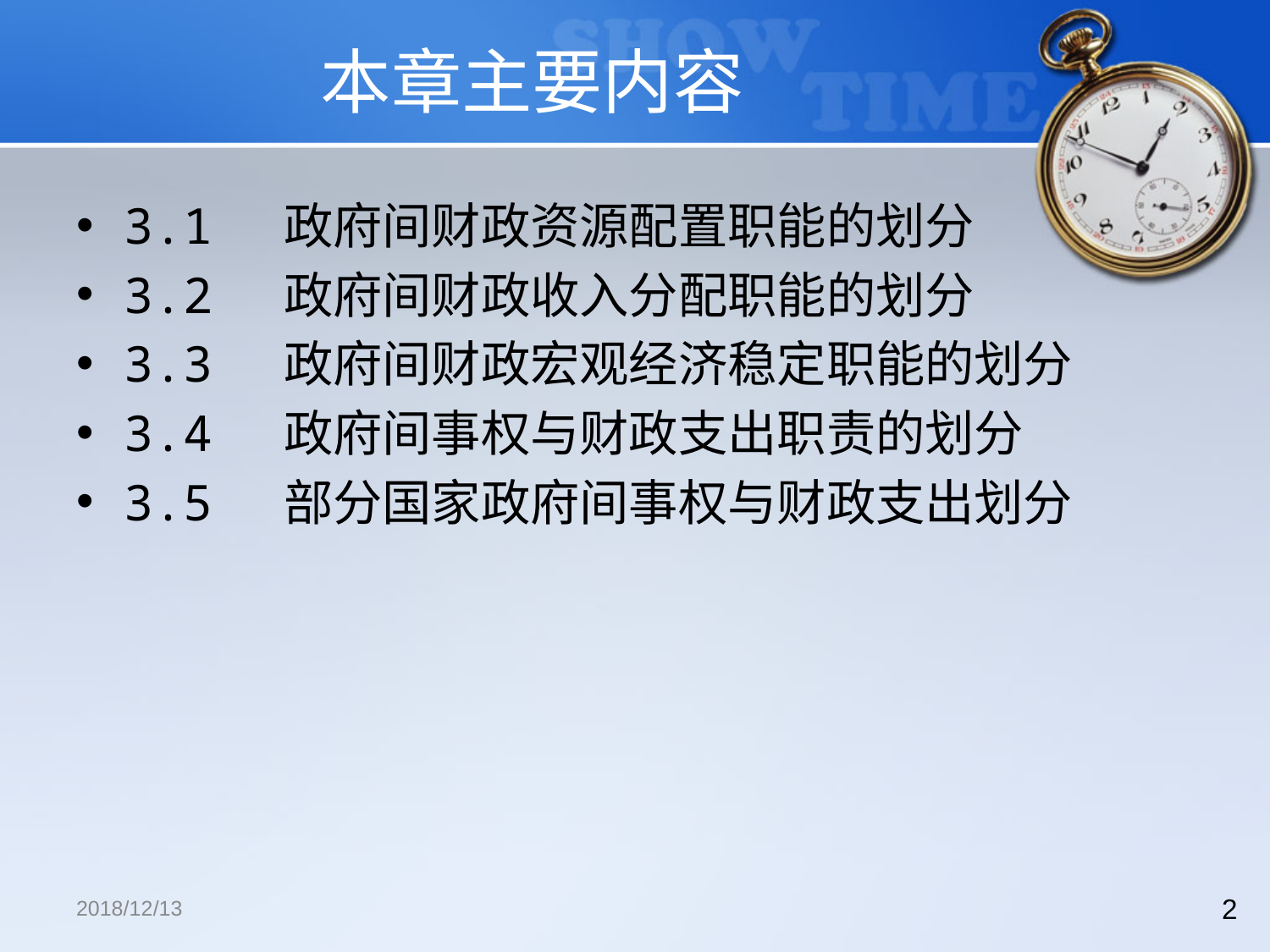

# 本章主要内容
3.1  政府间财政资源配置职能的划分
3.2  政府间财政收入分配职能的划分
3.3  政府间财政宏观经济稳定职能的划分
3.4  政府间事权与财政支出职责的划分
3.5  部分国家政府间事权与财政支出划分
2018/12/13
2